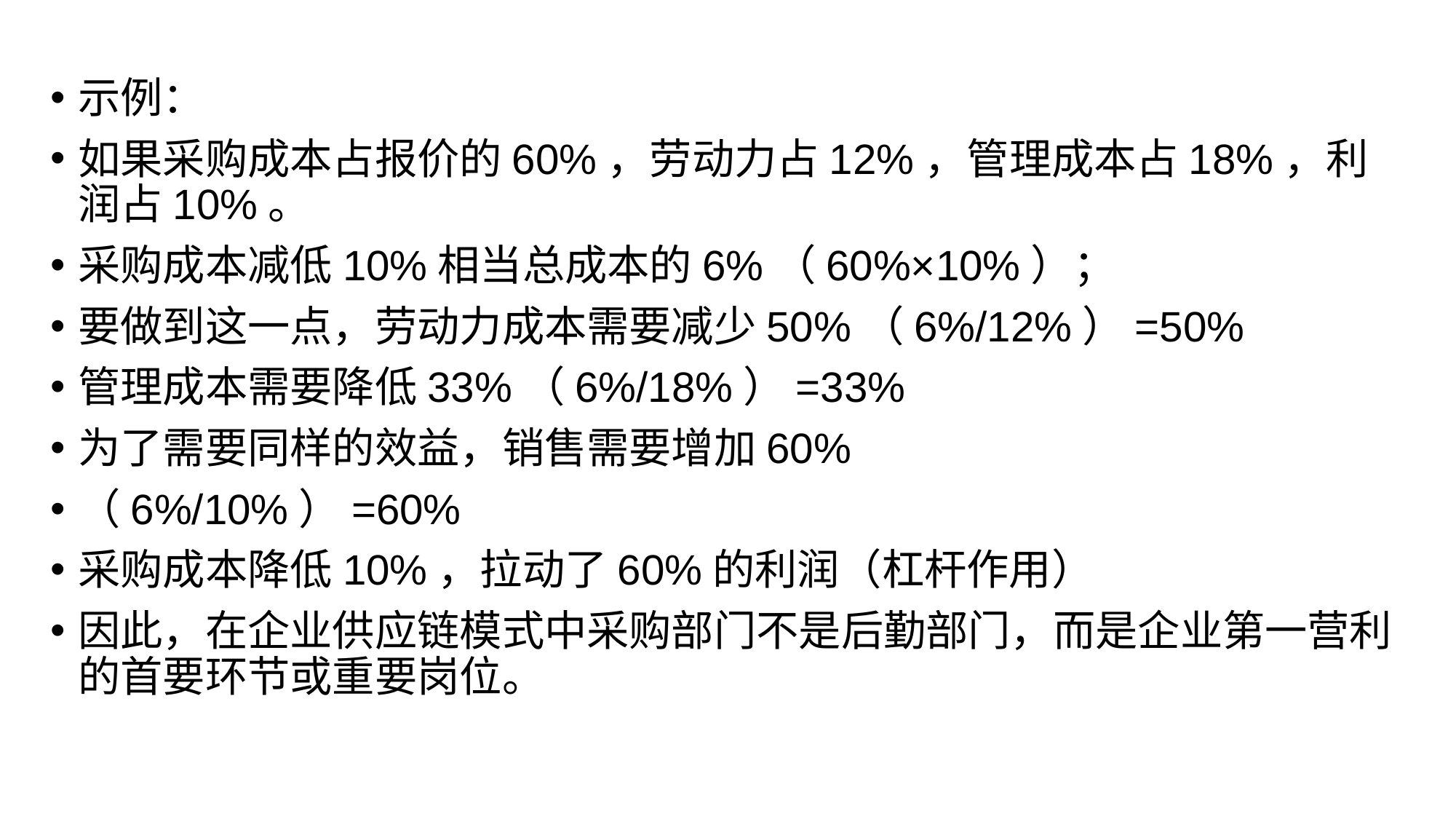

示例：
如果采购成本占报价的60%，劳动力占12%，管理成本占18%，利润占10%。
采购成本减低10%相当总成本的6%（60%×10%）；
要做到这一点，劳动力成本需要减少50%（6%/12%）=50%
管理成本需要降低33%（6%/18%）=33%
为了需要同样的效益，销售需要增加60%
（6%/10%）=60%
采购成本降低10%，拉动了60%的利润（杠杆作用）
因此，在企业供应链模式中采购部门不是后勤部门，而是企业第一营利的首要环节或重要岗位。